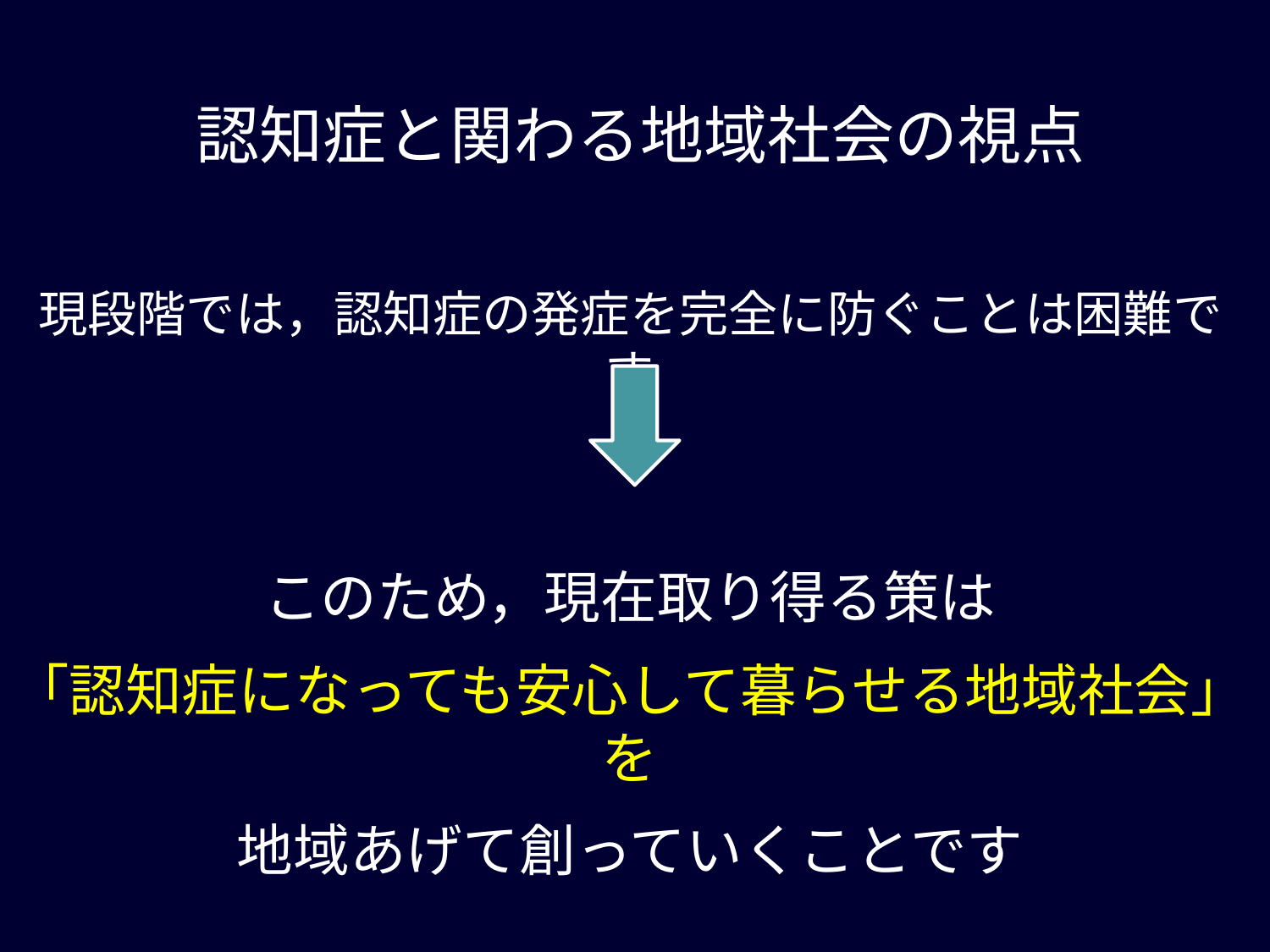

# 認知症と関わる地域社会の視点
現段階では，認知症の発症を完全に防ぐことは困難です

このため，現在取り得る策は

｢認知症になっても安心して暮らせる地域社会｣を

地域あげて創っていくことです